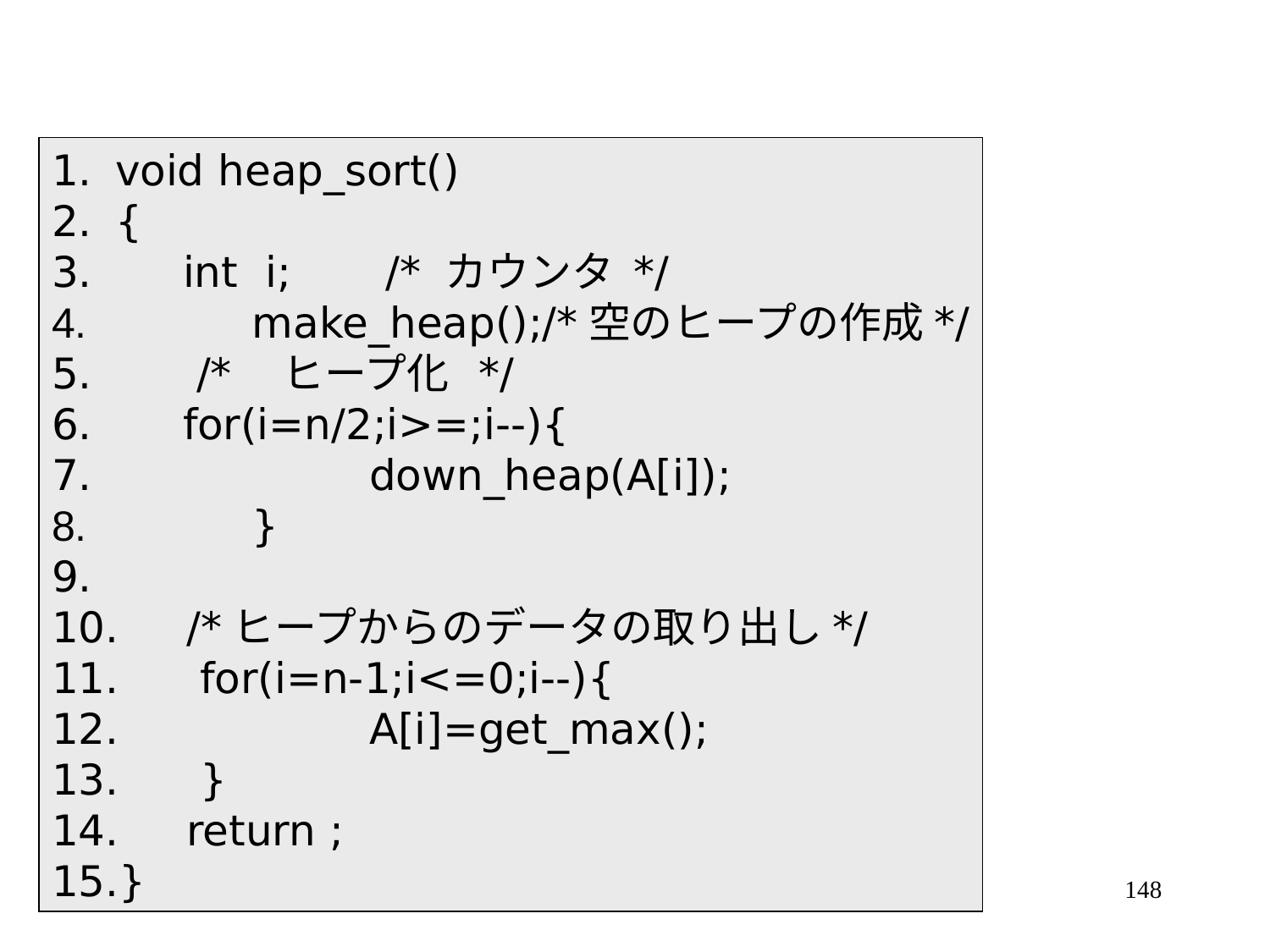

void heap_sort()
{
     int  i;       /* カウンタ */
　　　make_heap();/*空のヒープの作成*/
      /*   ヒープ化  */
     for(i=n/2;i>=;i--){
		down_heap(A[i]);
　　　}

     /*ヒープからのデータの取り出し*/
      for(i=n-1;i<=0;i--){
		A[i]=get_max();
      }
     return ;
}
148